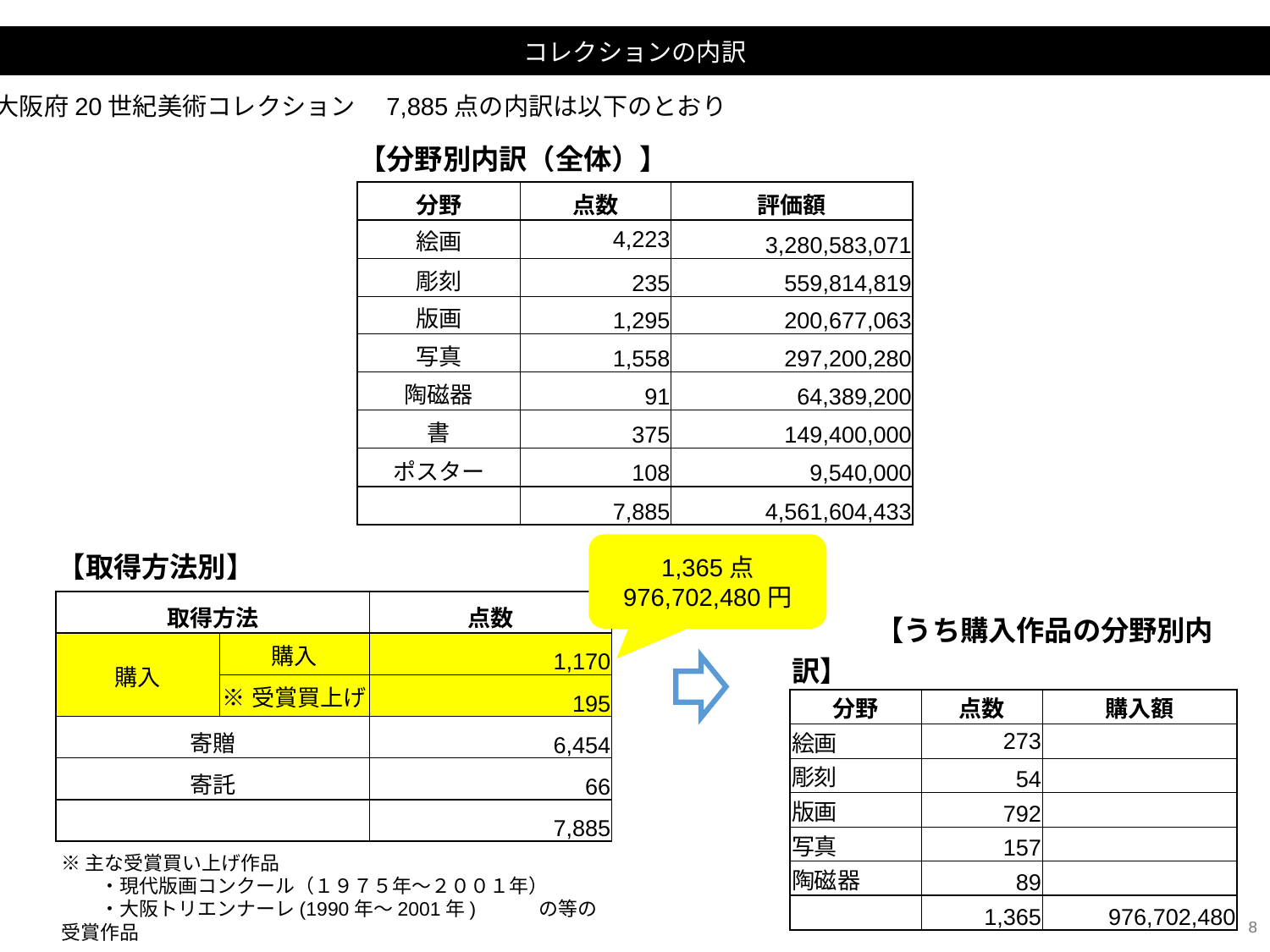

コレクションの内訳
大阪府20世紀美術コレクション　7,885点の内訳は以下のとおり
| 【分野別内訳（全体）】 |  |  |
| --- | --- | --- |
| 分野 | 点数 | 評価額 |
| 絵画 | 4,223 | 3,280,583,071 |
| 彫刻 | 235 | 559,814,819 |
| 版画 | 1,295 | 200,677,063 |
| 写真 | 1,558 | 297,200,280 |
| 陶磁器 | 91 | 64,389,200 |
| 書 | 375 | 149,400,000 |
| ポスター | 108 | 9,540,000 |
|  | 7,885 | 4,561,604,433 |
1,365点
976,702,480円
| 【取得方法別】 |  |  |
| --- | --- | --- |
| 取得方法 |  | 点数 |
| 購入 | 購入 | 1,170 |
|  | ※受賞買上げ | 195 |
| 寄贈 |  | 6,454 |
| 寄託 |  | 66 |
|  |  | 7,885 |
| 【うち購入作品の分野別内訳】 |  |  |
| --- | --- | --- |
| 分野 | 点数 | 購入額 |
| 絵画 | 273 |  |
| 彫刻 | 54 |  |
| 版画 | 792 |  |
| 写真 | 157 |  |
| 陶磁器 | 89 |  |
|  | 1,365 | 976,702,480 |

※主な受賞買い上げ作品
　　・現代版画コンクール（１９７５年～２００１年）
　　・大阪トリエンナーレ(1990年～2001年)　　　の等の受賞作品
8
8